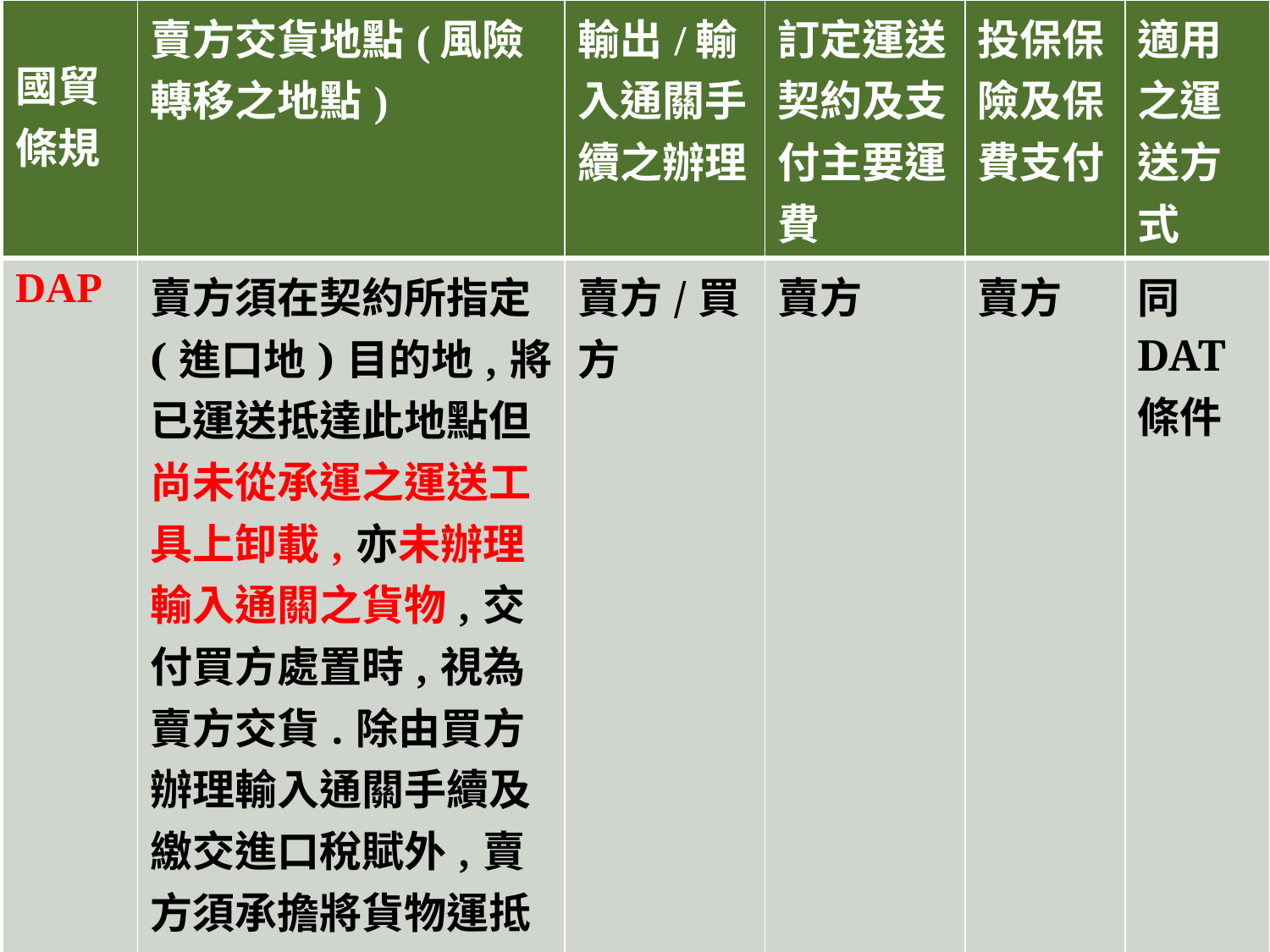

| 國貿條規 | 賣方交貨地點(風險轉移之地點) | 輸出/輸入通關手續之辦理 | 訂定運送契約及支付主要運費 | 投保保險及保費支付 | 適用之運送方式 |
| --- | --- | --- | --- | --- | --- |
| DAP | 賣方須在契約所指定(進口地)目的地,將已運送抵達此地點但尚未從承運之運送工具上卸載,亦未辦理輸入通關之貨物,交付買方處置時,視為賣方交貨.除由買方辦理輸入通關手續及繳交進口稅賦外,賣方須承擔將貨物運抵(進口地)指定目的地,所衍生之ㄧ切費用,風險及其他相關作業. | 賣方/買方 | 賣方 | 賣方 | 同DAT條件 |
127